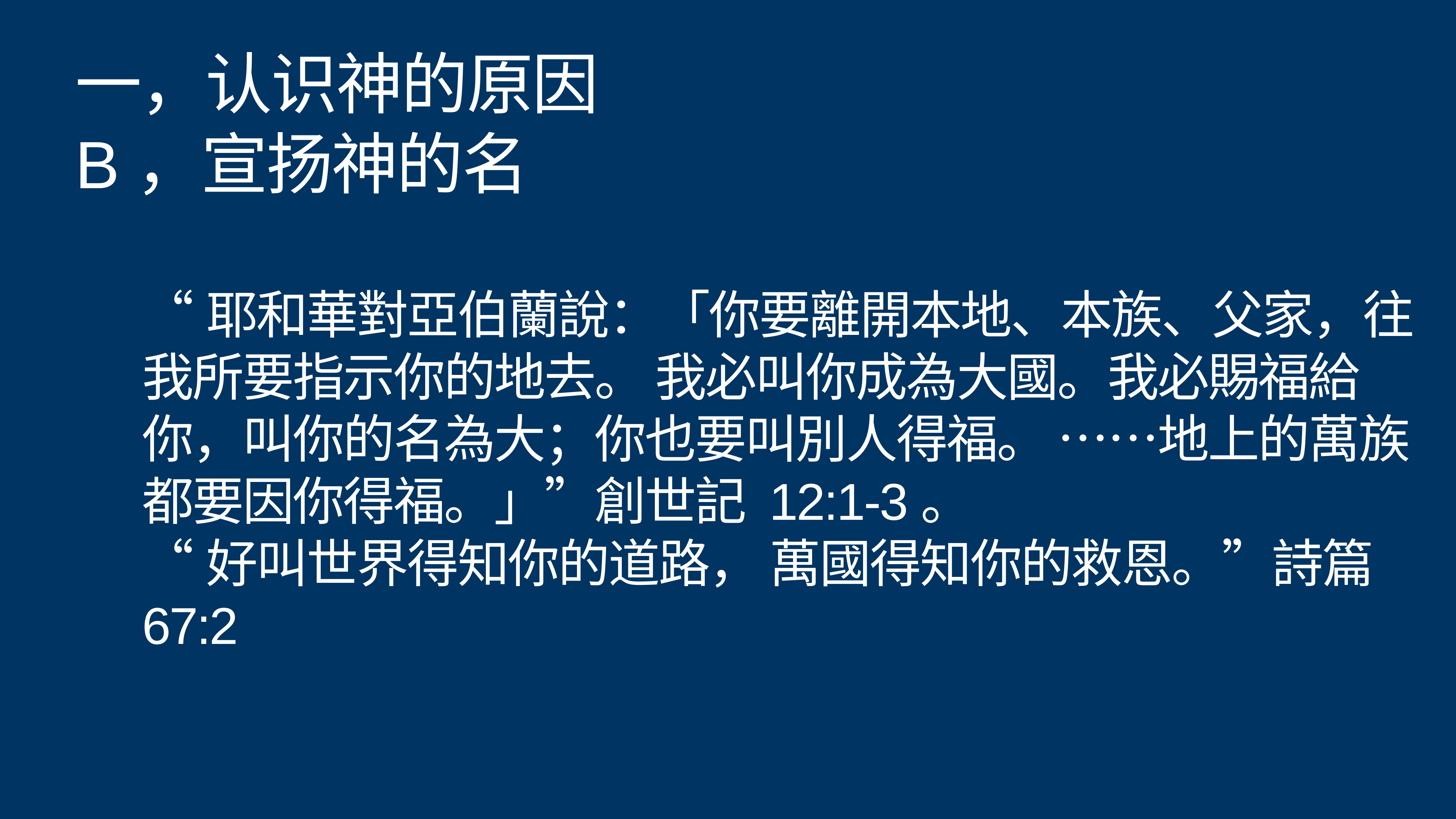

# 一，认识神的原因
B，宣扬神的名

“耶和華對亞伯蘭說：「你要離開本地、本族、父家，往我所要指示你的地去。 我必叫你成為大國。我必賜福給你，叫你的名為大；你也要叫別人得福。 ……地上的萬族都要因你得福。」”創世記 12:1-3。
“好叫世界得知你的道路， 萬國得知你的救恩。”詩篇 67:2